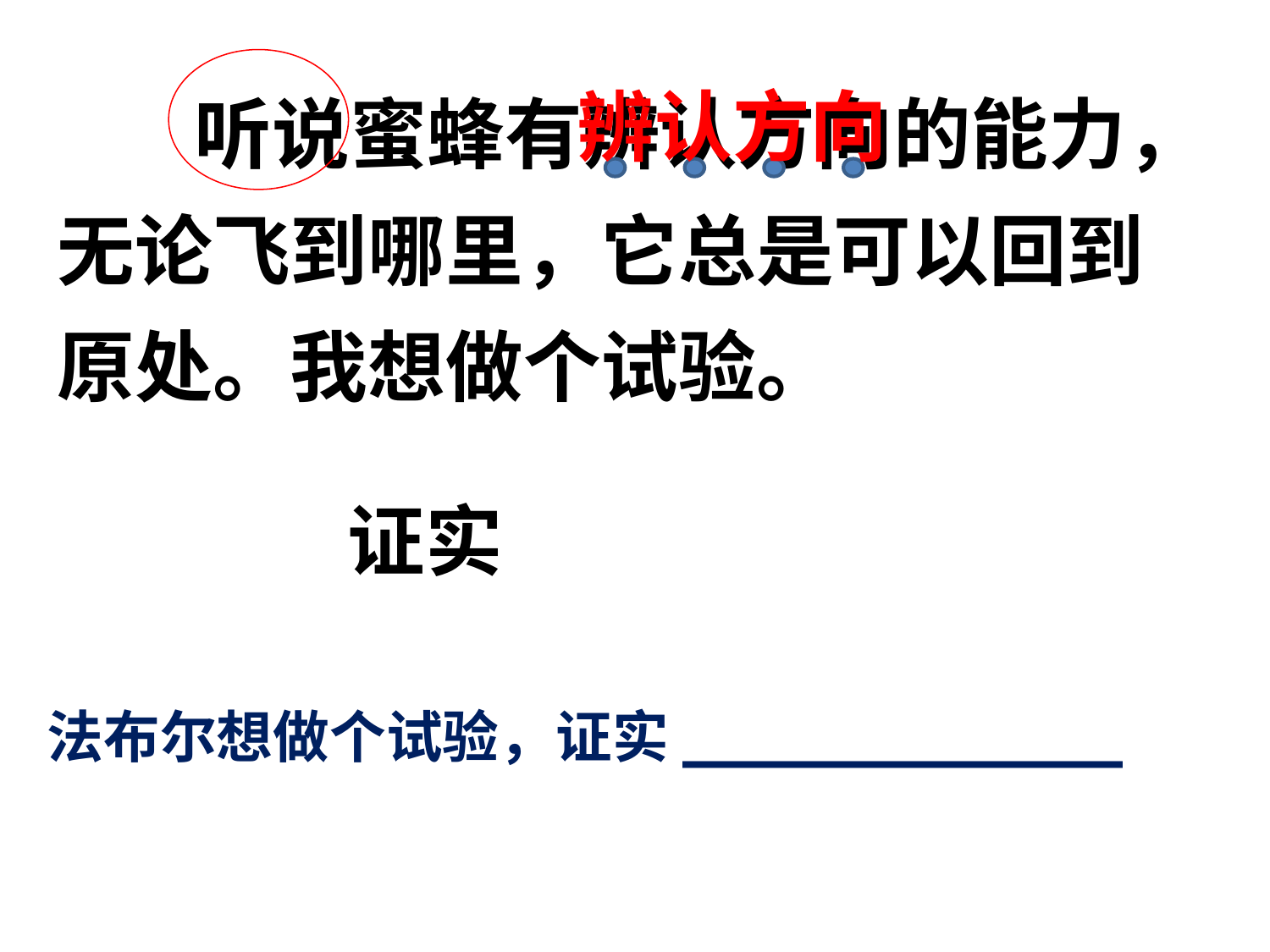

听说蜜蜂有辨认方向的能力，无论飞到哪里，它总是可以回到原处。我想做个试验。
辨认方向

证实
法布尔想做个试验，证实_____________